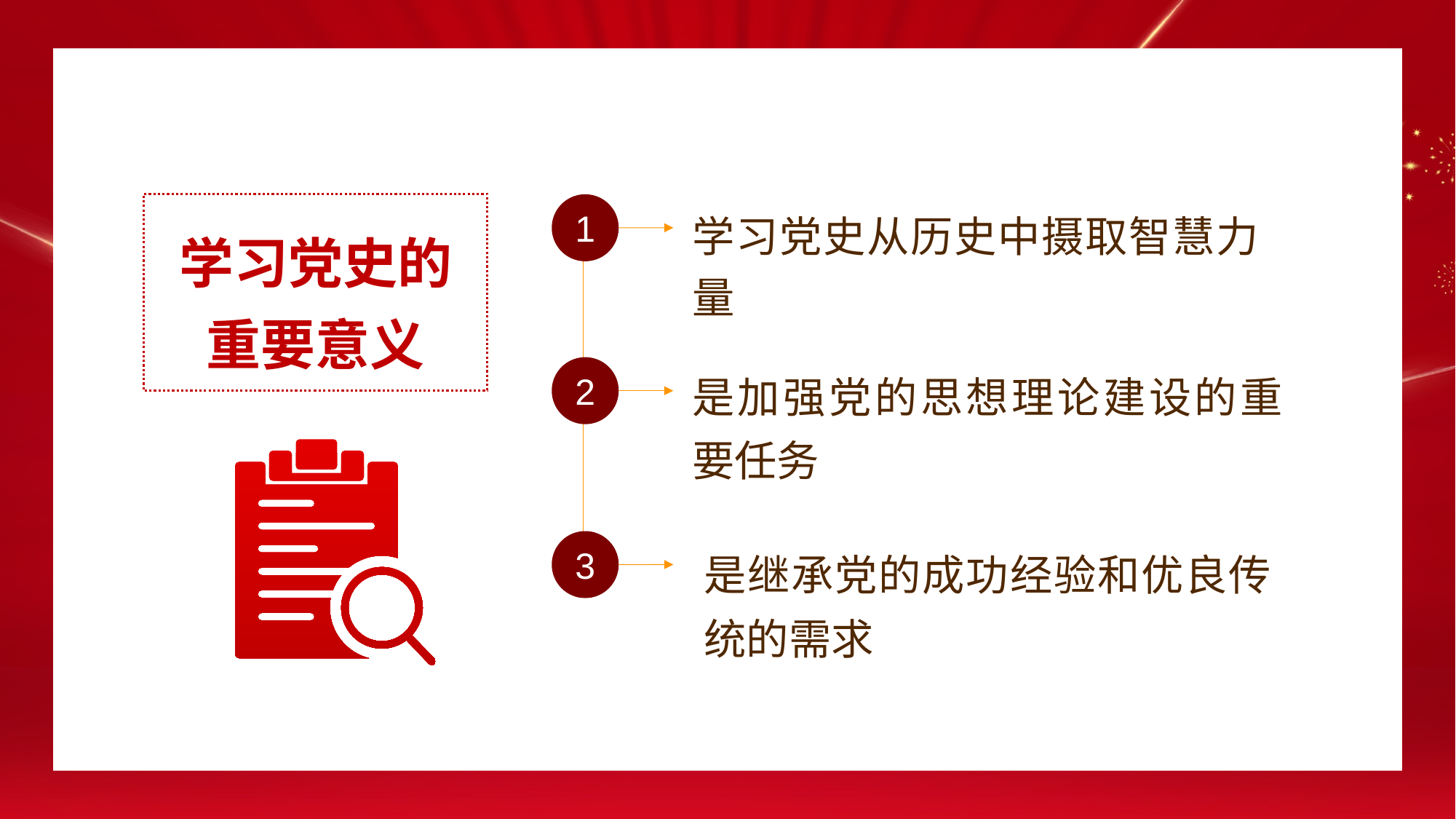

学习党史的重要意义
学习党史从历史中摄取智慧力量
1
是加强党的思想理论建设的重要任务
2
是继承党的成功经验和优良传统的需求
3